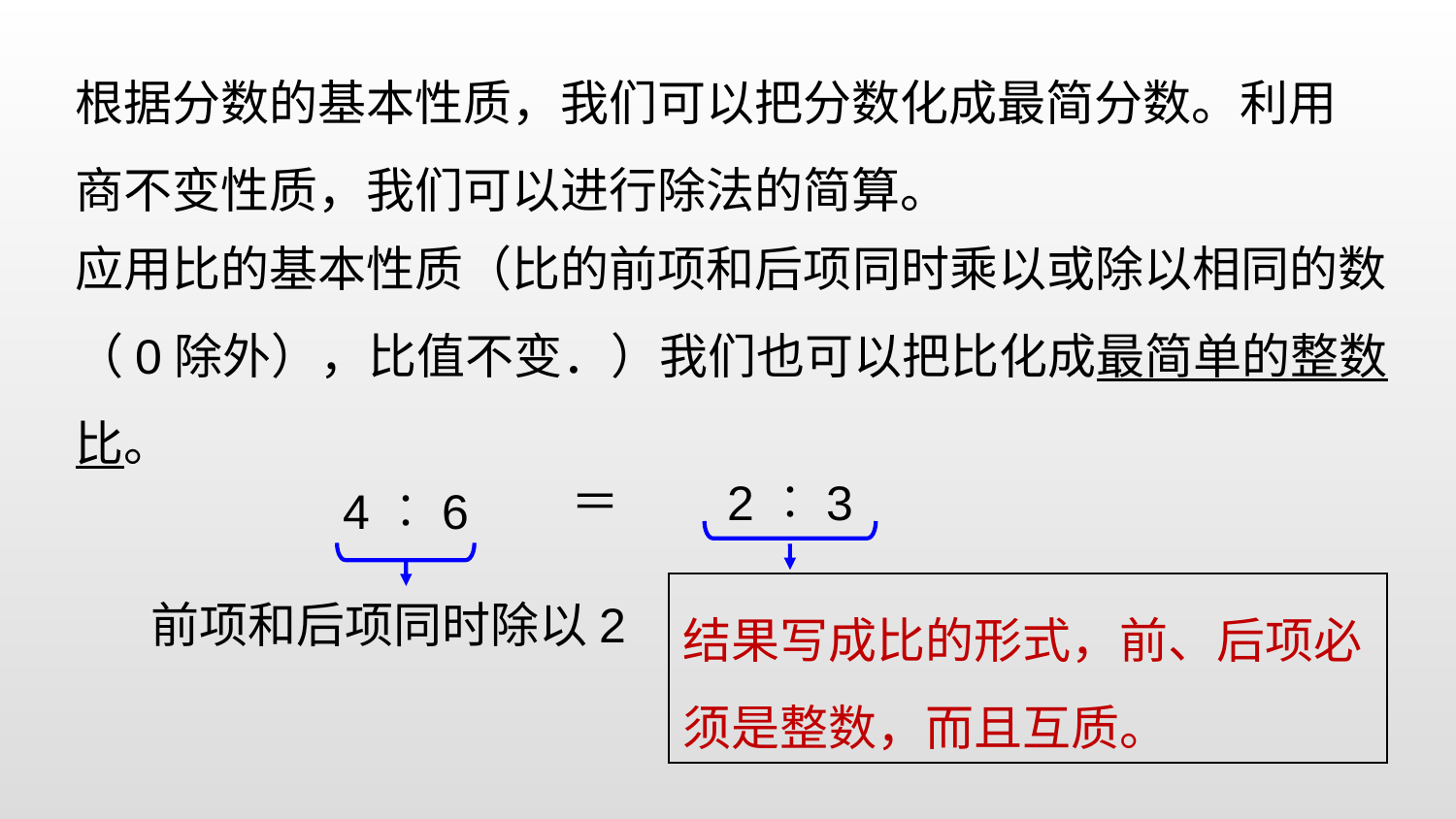

根据分数的基本性质，我们可以把分数化成最简分数。利用商不变性质，我们可以进行除法的简算。
应用比的基本性质（比的前项和后项同时乘以或除以相同的数（0除外），比值不变．）我们也可以把比化成最简单的整数比。
＝
2︰3
4︰6

结果写成比的形式，前、后项必须是整数，而且互质。

前项和后项同时除以2